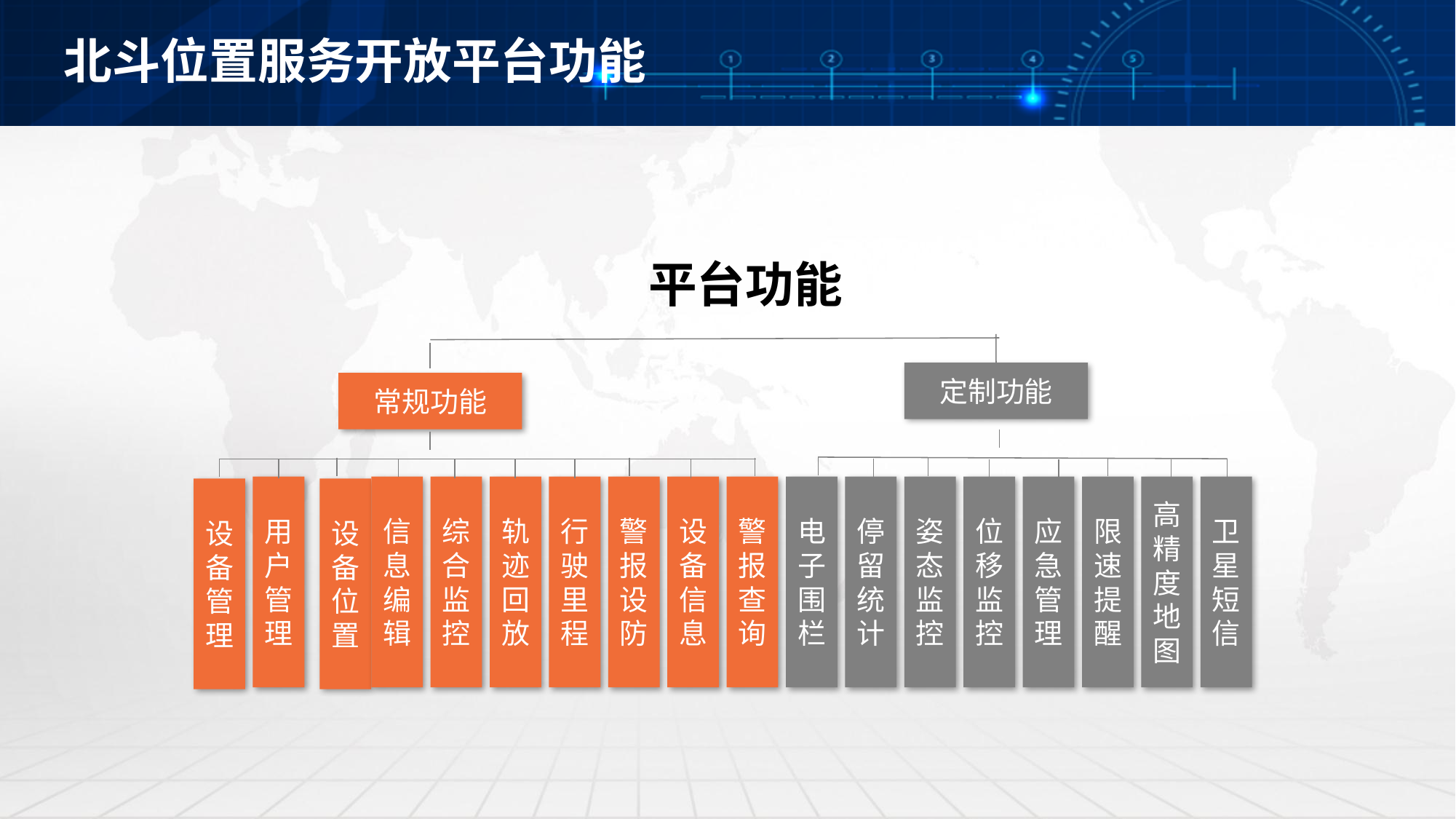

北斗位置服务开放平台功能
平台功能
定制功能
常规功能
用户管理
信息编辑
综合监控
轨迹回放
行驶里程
警报设防
设备信息
警报查询
电子围栏
停留统计
姿态监控
位移监控
应急管理
限速提醒
高精度地图
卫星短信
设备管理
设备位置